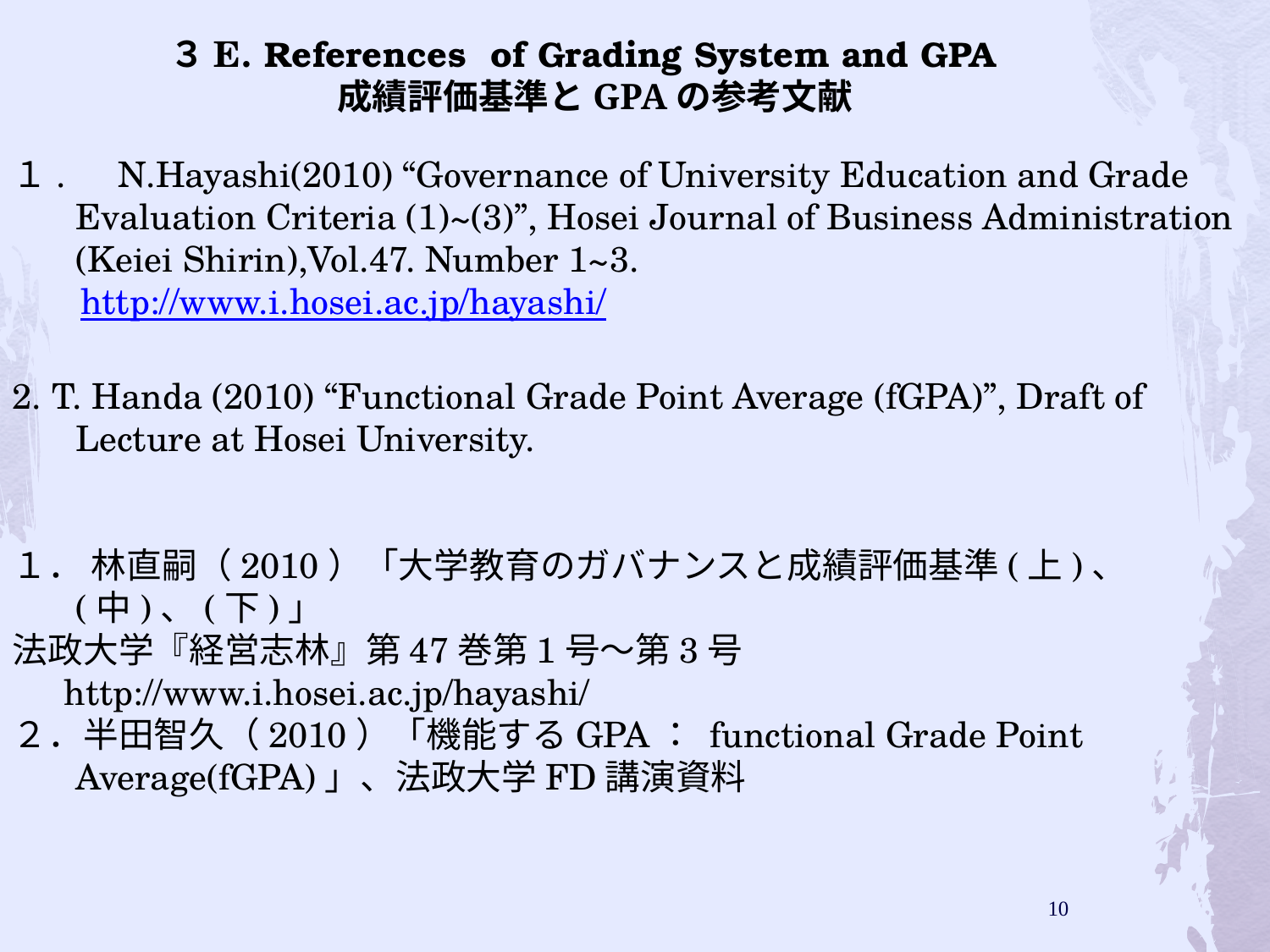

# ３E. References  of Grading System and GPA 成績評価基準とGPAの参考文献
１.　N.Hayashi(2010) “Governance of University Education and Grade Evaluation Criteria (1)~(3)”, Hosei Journal of Business Administration (Keiei Shirin),Vol.47. Number 1~3.
       http://www.i.hosei.ac.jp/hayashi/

2. T. Handa (2010) “Functional Grade Point Average (fGPA)”, Draft of Lecture at Hosei University.

１． 林直嗣（2010）「大学教育のガバナンスと成績評価基準(上)、(中)、(下)」
法政大学『経営志林』第47巻第1号～第3号
　 http://www.i.hosei.ac.jp/hayashi/
２．半田智久（2010）「機能するGPA： functional Grade Point Average(fGPA)」、法政大学FD講演資料

10